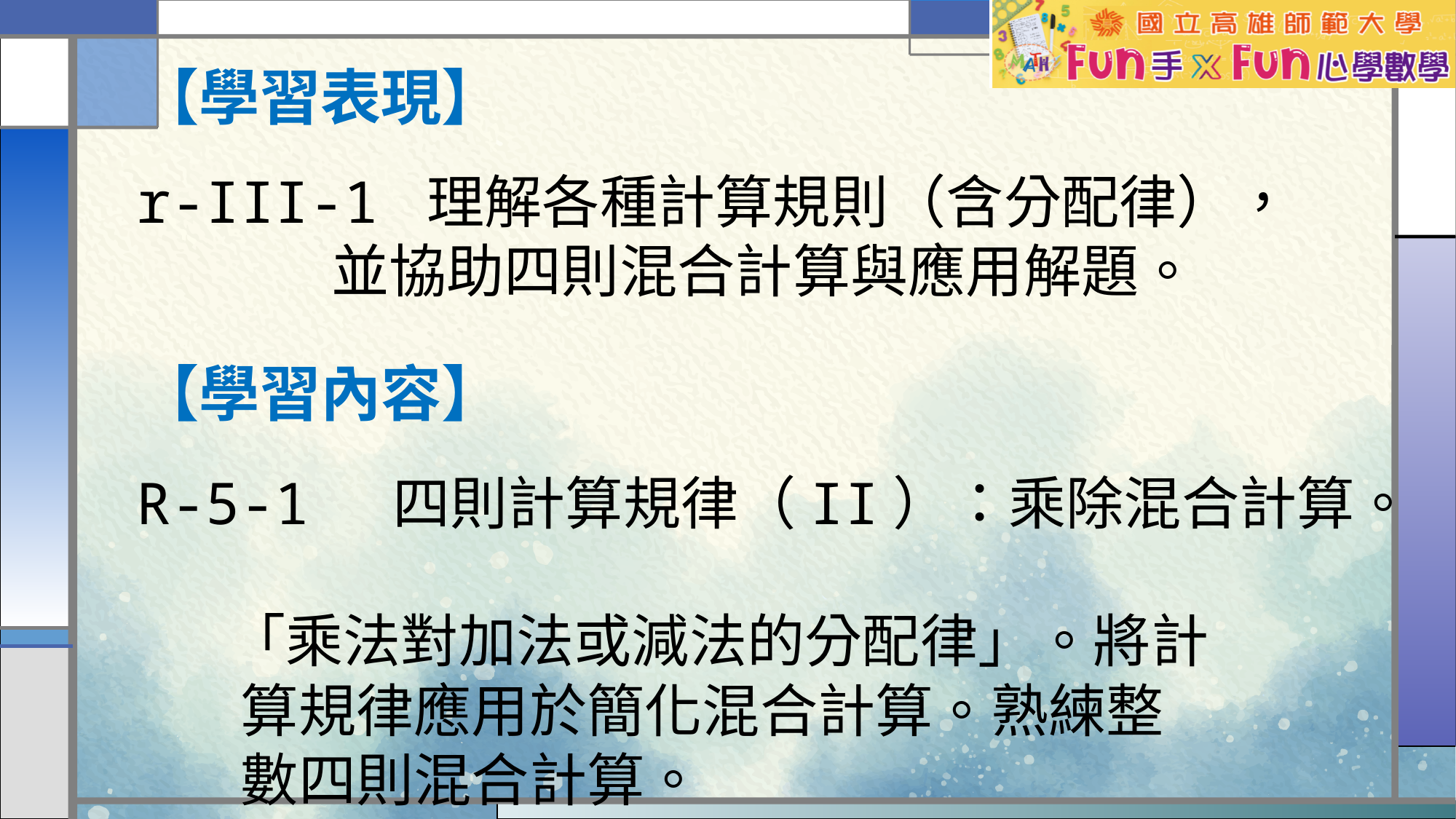

【學習表現】
r-III-1 理解各種計算規則（含分配律），
              並協助四則混合計算與應用解題。
【學習內容】
R-5-1  四則計算規律（II）：乘除混合計算。
      「乘法對加法或減法的分配律」。將計
       算規律應用於簡化混合計算。熟練整
       數四則混合計算。